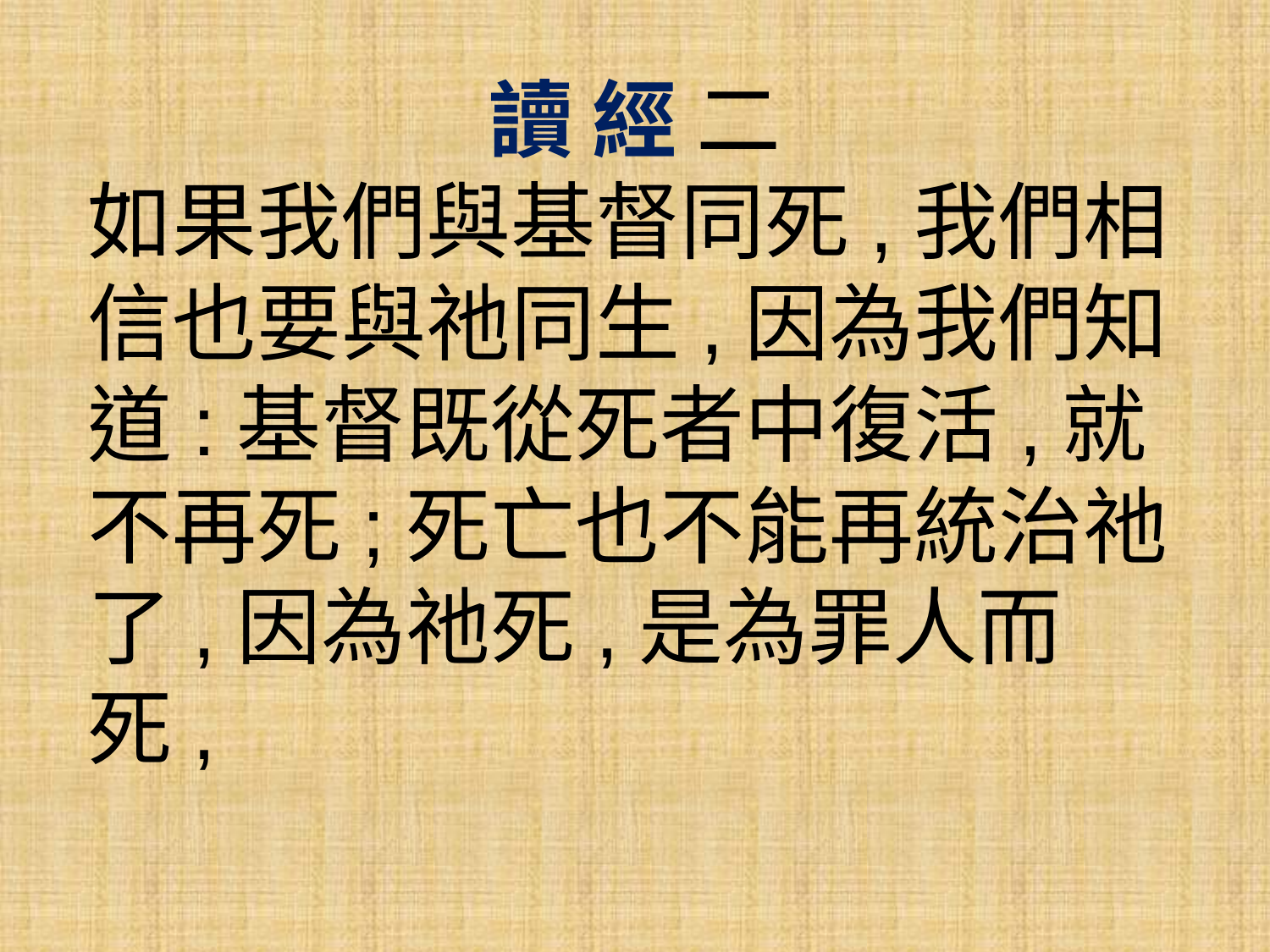

讀 經 二
如果我們與基督同死,我們相信也要與祂同生,因為我們知道:基督既從死者中復活,就不再死;死亡也不能再統治祂了,因為祂死,是為罪人而死,